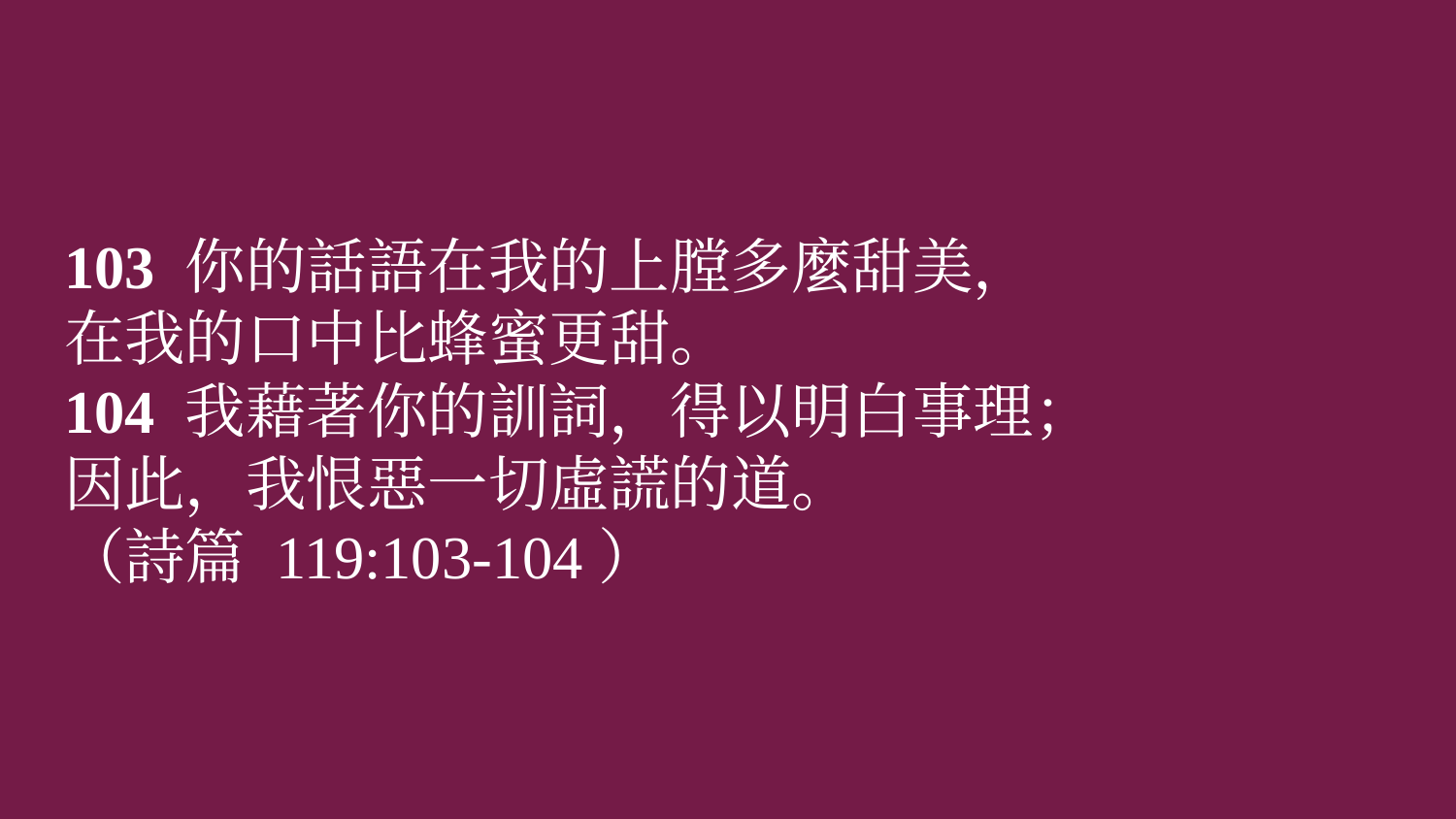

# 103 你的話語在我的上膛多麼甜美，
在我的口中比蜂蜜更甜。
104 我藉著你的訓詞，得以明白事理；
因此，我恨惡一切虛謊的道。
（詩篇 119:103-104）